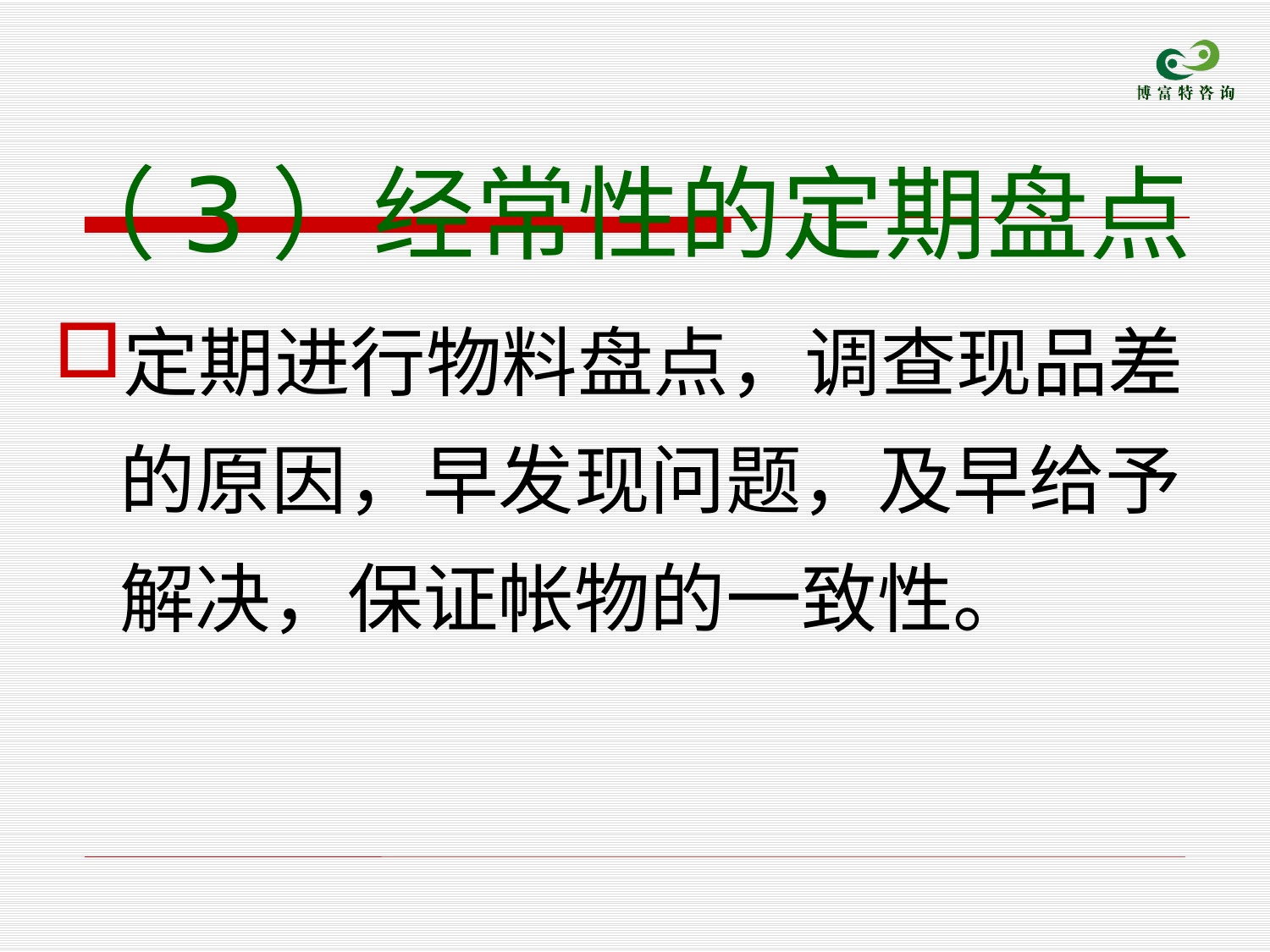

（3）经常性的定期盘点
定期进行物料盘点，调查现品差的原因，早发现问题，及早给予解决，保证帐物的一致性。
727